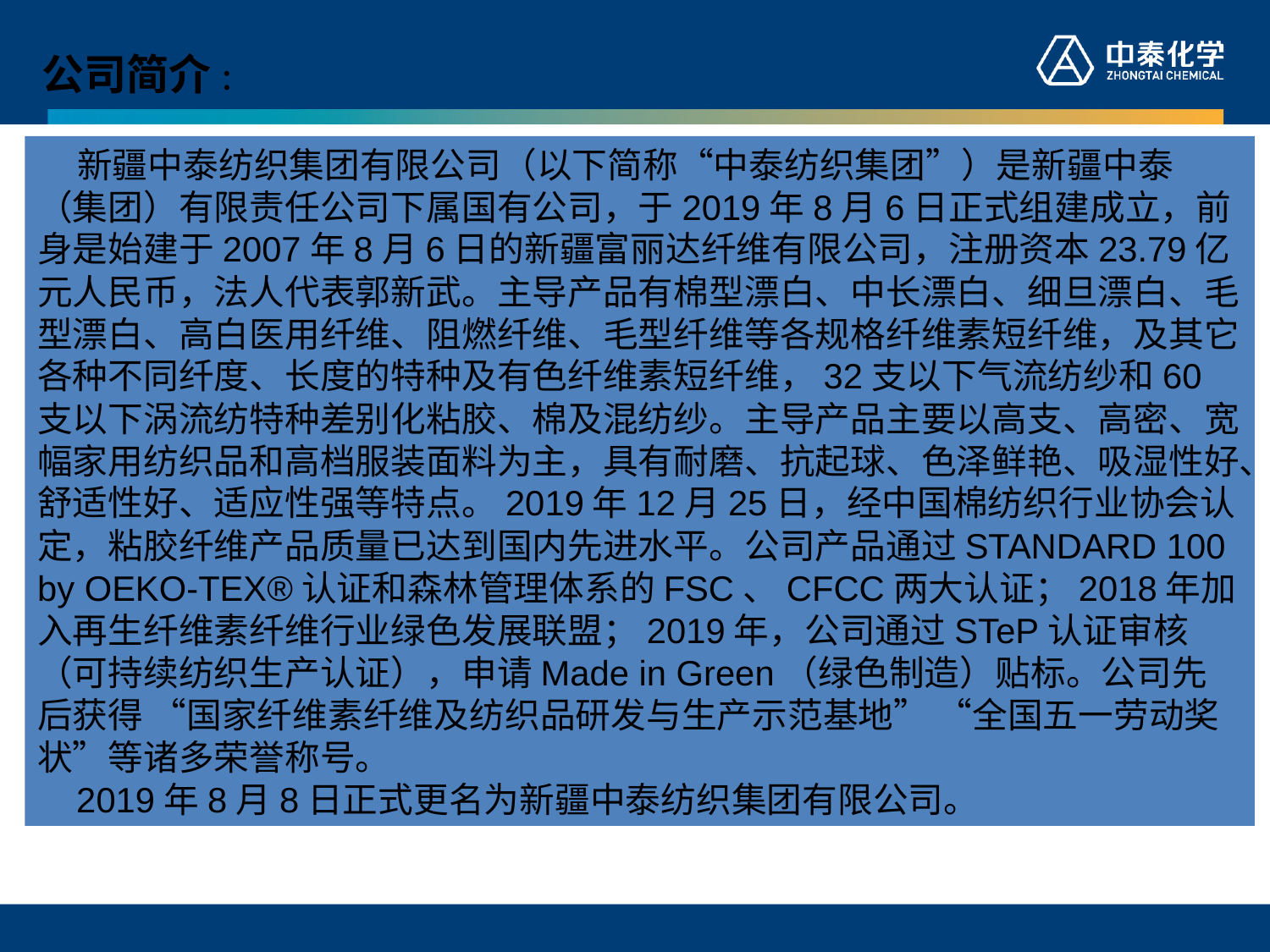

公司简介:
    新疆中泰纺织集团有限公司（以下简称“中泰纺织集团”）是新疆中泰（集团）有限责任公司下属国有公司，于2019年8月6日正式组建成立，前身是始建于2007年8月6日的新疆富丽达纤维有限公司，注册资本23.79亿元人民币，法人代表郭新武。主导产品有棉型漂白、中长漂白、细旦漂白、毛型漂白、高白医用纤维、阻燃纤维、毛型纤维等各规格纤维素短纤维，及其它各种不同纤度、长度的特种及有色纤维素短纤维，32支以下气流纺纱和60支以下涡流纺特种差别化粘胶、棉及混纺纱。主导产品主要以高支、高密、宽幅家用纺织品和高档服装面料为主，具有耐磨、抗起球、色泽鲜艳、吸湿性好、舒适性好、适应性强等特点。2019年12月25日，经中国棉纺织行业协会认定，粘胶纤维产品质量已达到国内先进水平。公司产品通过STANDARD 100 by OEKO-TEX®认证和森林管理体系的FSC、CFCC两大认证；2018年加入再生纤维素纤维行业绿色发展联盟；2019年，公司通过STeP认证审核（可持续纺织生产认证），申请Made in Green（绿色制造）贴标。公司先后获得 “国家纤维素纤维及纺织品研发与生产示范基地” “全国五一劳动奖状”等诸多荣誉称号。
    2019年8月8日正式更名为新疆中泰纺织集团有限公司。